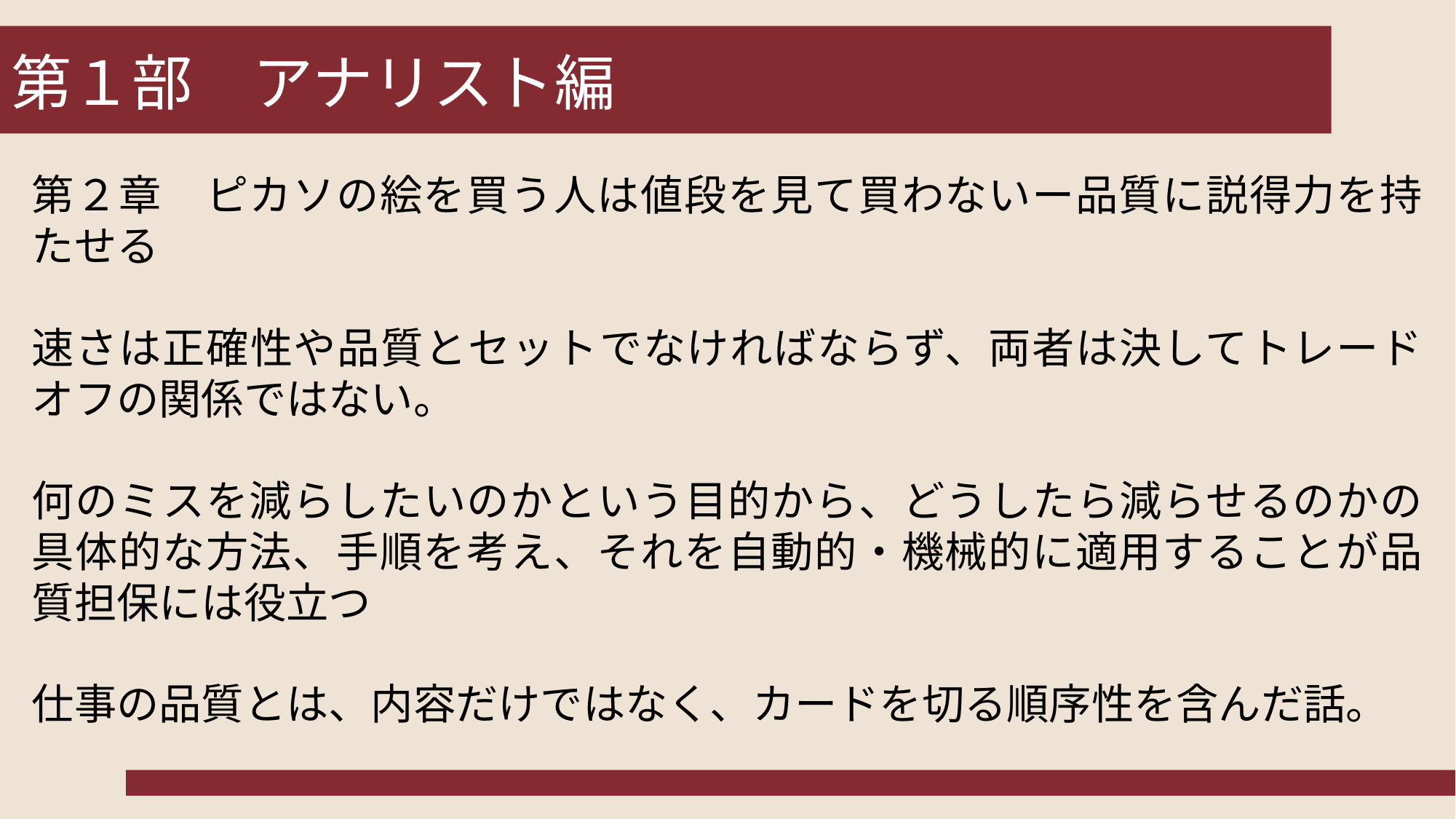

# 第１部　アナリスト編
第２章　ピカソの絵を買う人は値段を見て買わないー品質に説得力を持たせる

速さは正確性や品質とセットでなければならず、両者は決してトレードオフの関係ではない。

何のミスを減らしたいのかという目的から、どうしたら減らせるのかの具体的な方法、手順を考え、それを自動的・機械的に適用することが品質担保には役立つ

仕事の品質とは、内容だけではなく、カードを切る順序性を含んだ話。
5